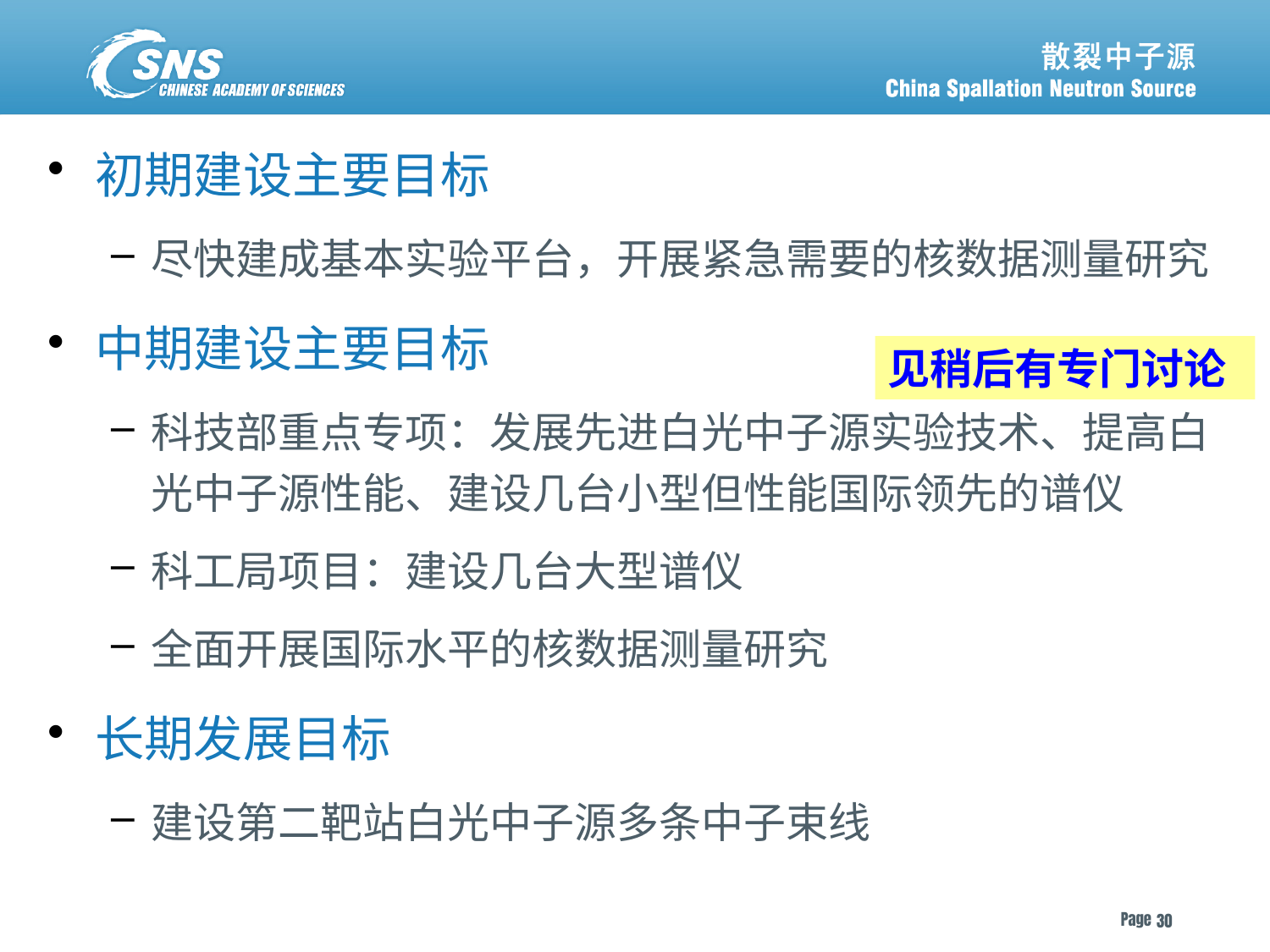

初期建设主要目标
尽快建成基本实验平台，开展紧急需要的核数据测量研究
中期建设主要目标
科技部重点专项：发展先进白光中子源实验技术、提高白光中子源性能、建设几台小型但性能国际领先的谱仪
科工局项目：建设几台大型谱仪
全面开展国际水平的核数据测量研究
长期发展目标
建设第二靶站白光中子源多条中子束线
见稍后有专门讨论
30